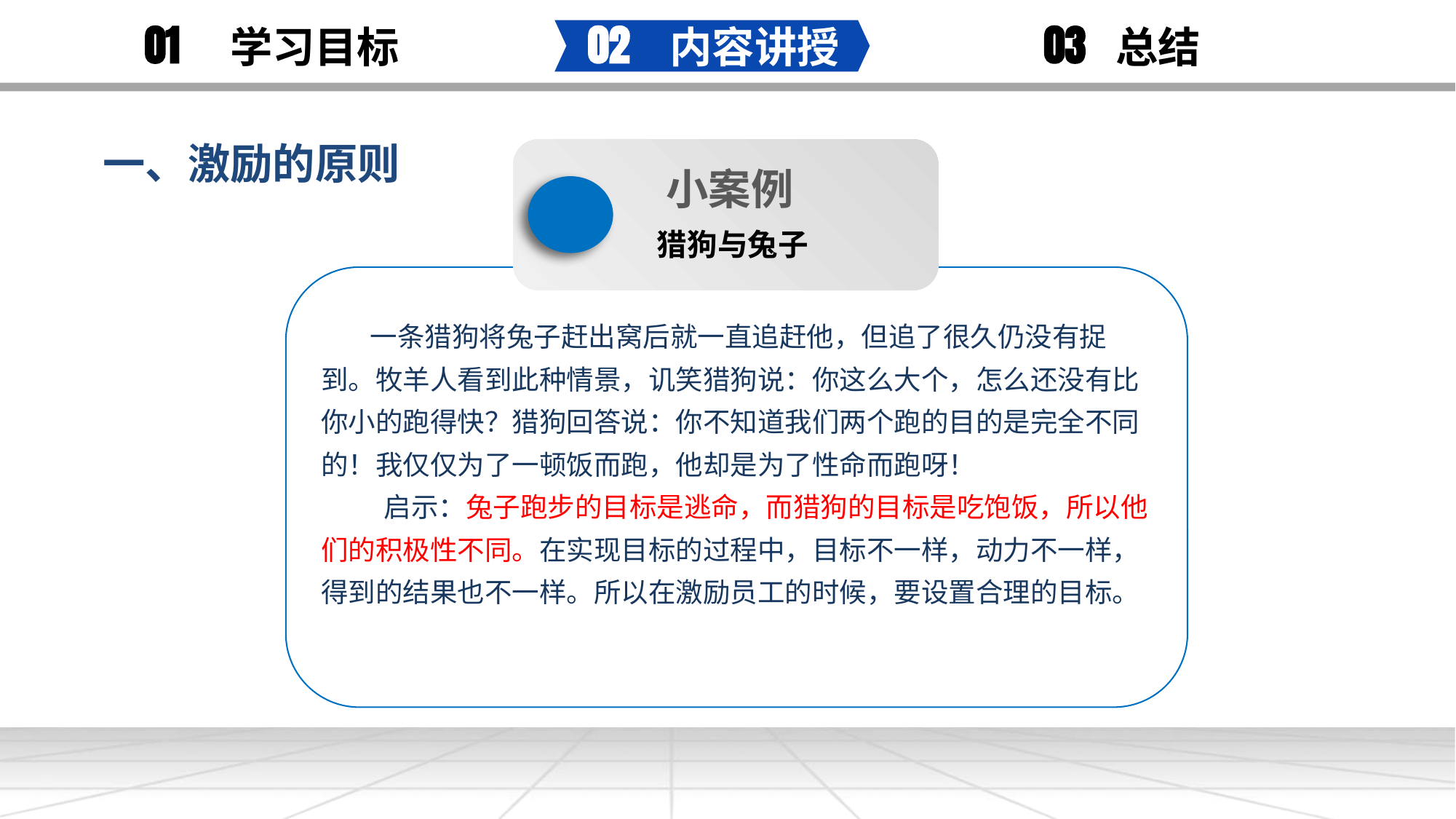

02   内容讲授
03  总结
01    学习目标

一、激励的原则

   小案例
  猎狗与兔子
  小
案例

    一条猎狗将兔子赶出窝后就一直追赶他，但追了很久仍没有捉到。牧羊人看到此种情景，讥笑猎狗说：你这么大个，怎么还没有比你小的跑得快？猎狗回答说：你不知道我们两个跑的目的是完全不同的！我仅仅为了一顿饭而跑，他却是为了性命而跑呀！
    启示：兔子跑步的目标是逃命，而猎狗的目标是吃饱饭，所以他们的积极性不同。在实现目标的过程中，目标不一样，动力不一样，得到的结果也不一样。所以在激励员工的时候，要设置合理的目标。